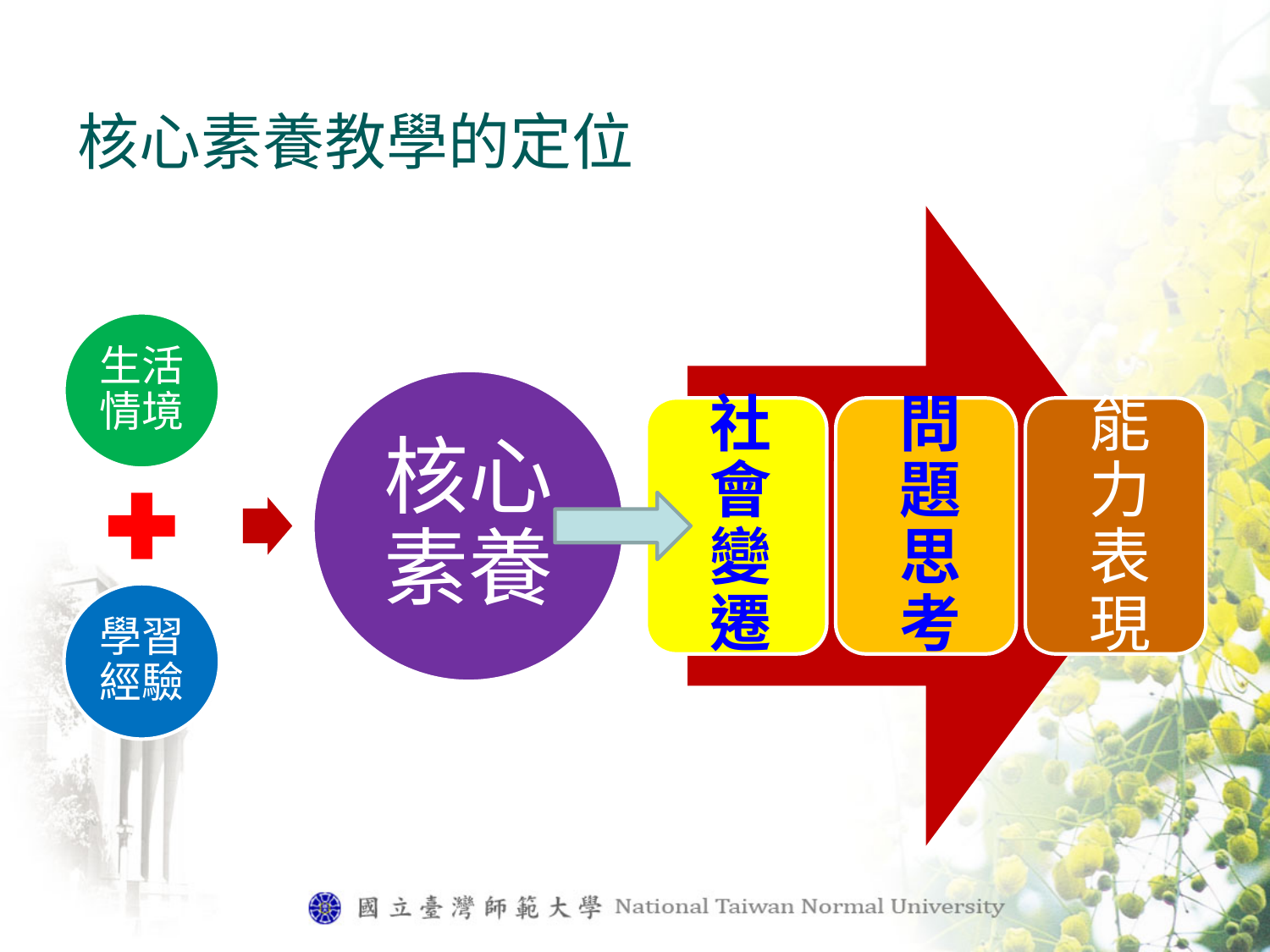

# 核心素養教學的定位
生活情境

學習經驗

核心素養
社會變遷
問題思考
能力表現